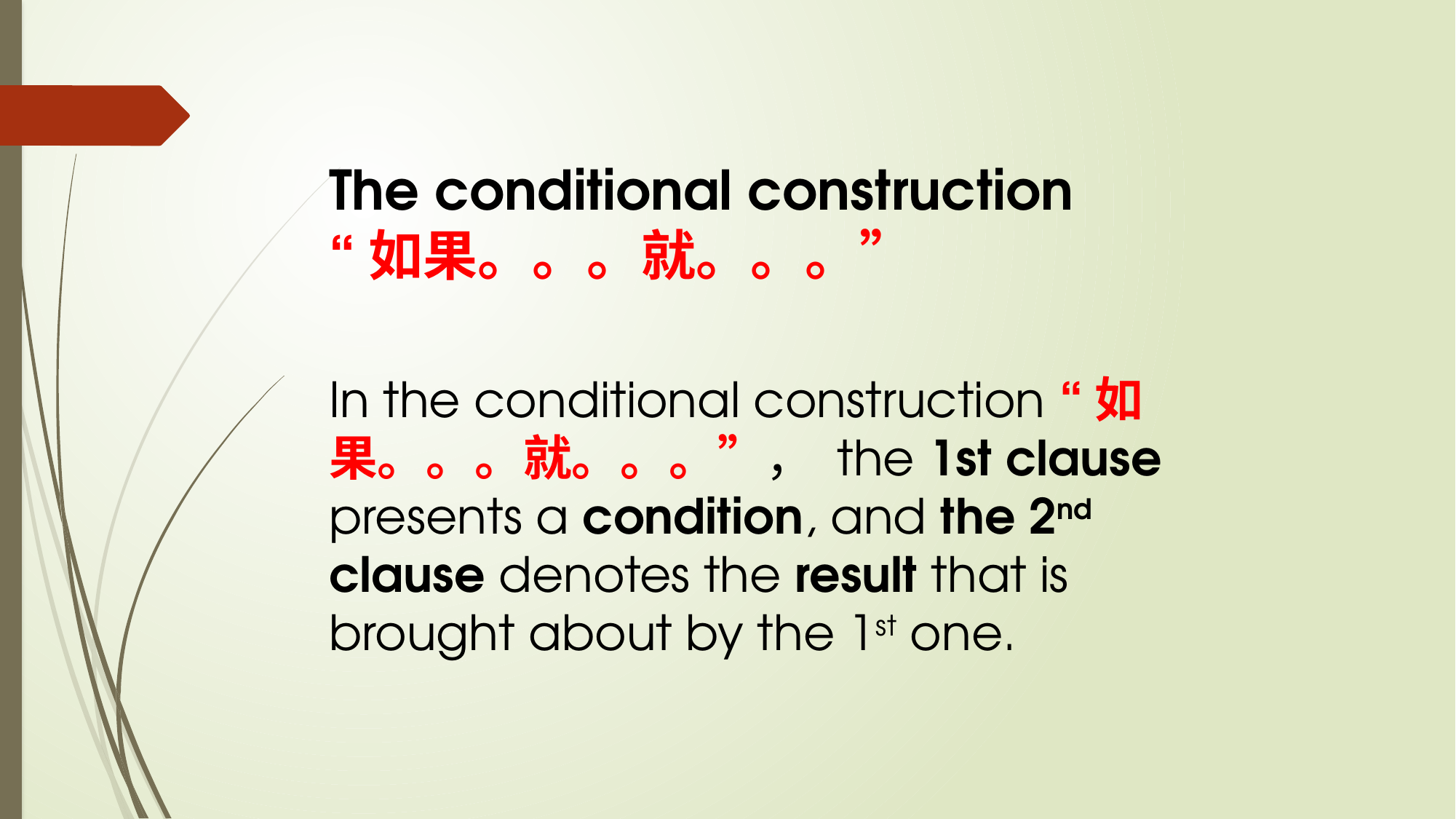

The conditional construction “如果。。。就。。。”
In the conditional construction “如果。。。就。。。”， the 1st clause presents a condition, and the 2nd clause denotes the result that is brought about by the 1st one.